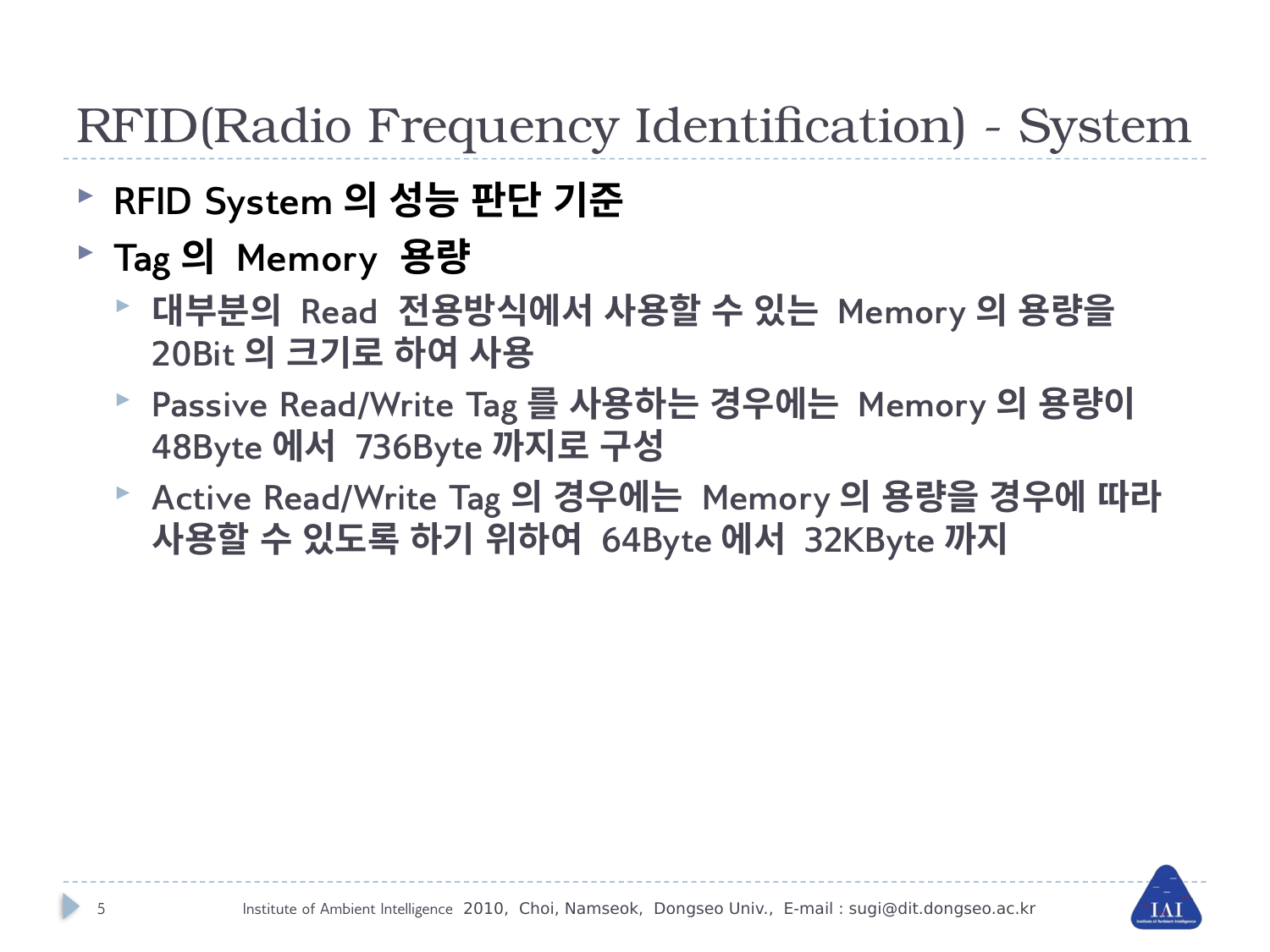

# RFID(Radio Frequency Identification) - System
RFID System의 성능 판단 기준
Tag의 Memory 용량
대부분의 Read 전용방식에서 사용할 수 있는 Memory의 용량을 20Bit의 크기로 하여 사용
Passive Read/Write Tag를 사용하는 경우에는 Memory의 용량이 48Byte에서 736Byte까지로 구성
Active Read/Write Tag의 경우에는 Memory의 용량을 경우에 따라 사용할 수 있도록 하기 위하여 64Byte에서 32KByte까지